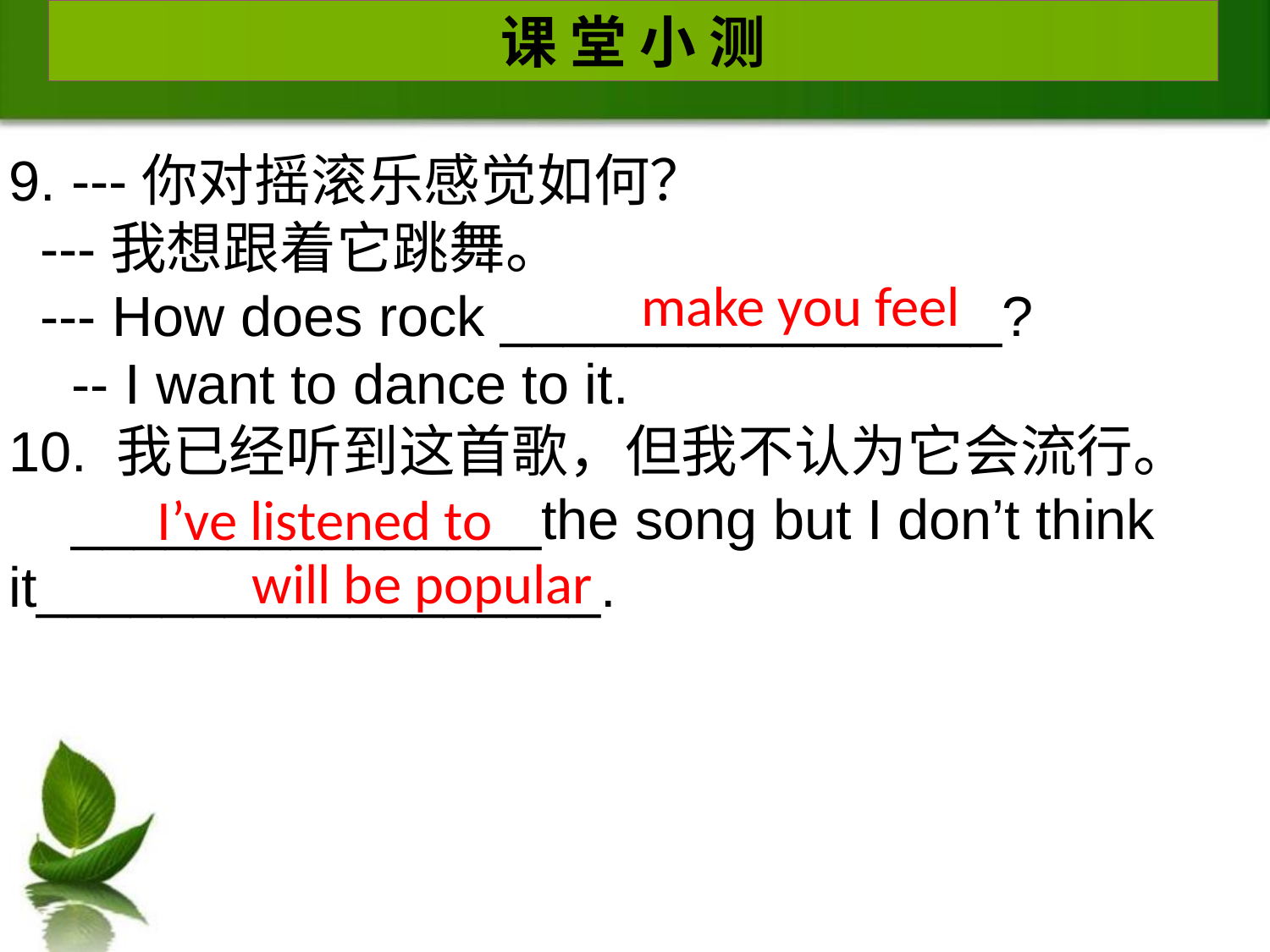

课 堂 小 测
9. ---你对摇滚乐感觉如何？
  ---我想跟着它跳舞。
  --- How does rock ________________?
    -- I want to dance to it.
10. 我已经听到这首歌，但我不认为它会流行。
    _______________the song but I don’t think it__________________.
 make you feel
I’ve listened to
will be popular